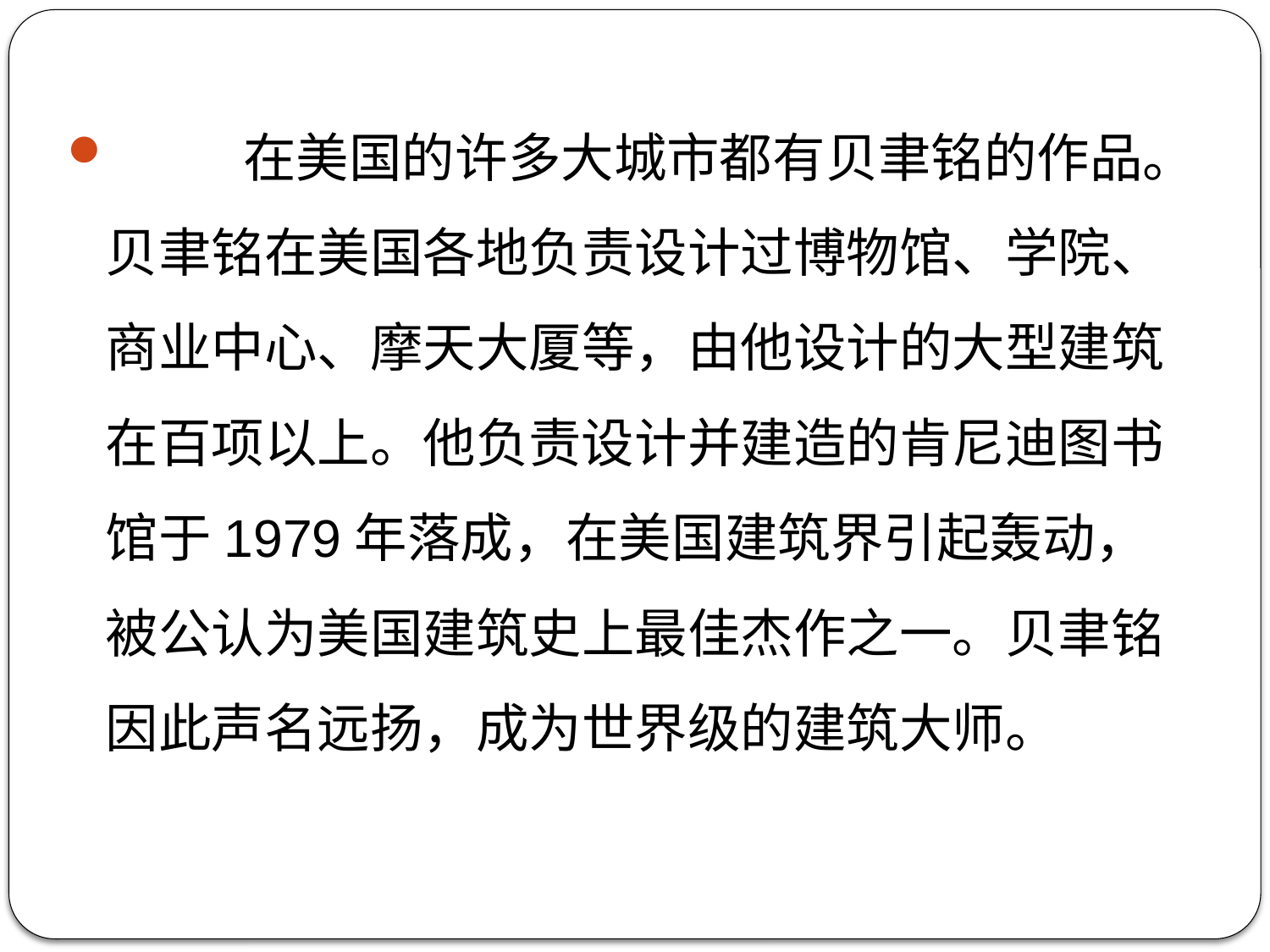

在美国的许多大城市都有贝聿铭的作品。贝聿铭在美国各地负责设计过博物馆、学院、商业中心、摩天大厦等，由他设计的大型建筑在百项以上。他负责设计并建造的肯尼迪图书馆于1979年落成，在美国建筑界引起轰动，被公认为美国建筑史上最佳杰作之一。贝聿铭因此声名远扬，成为世界级的建筑大师。